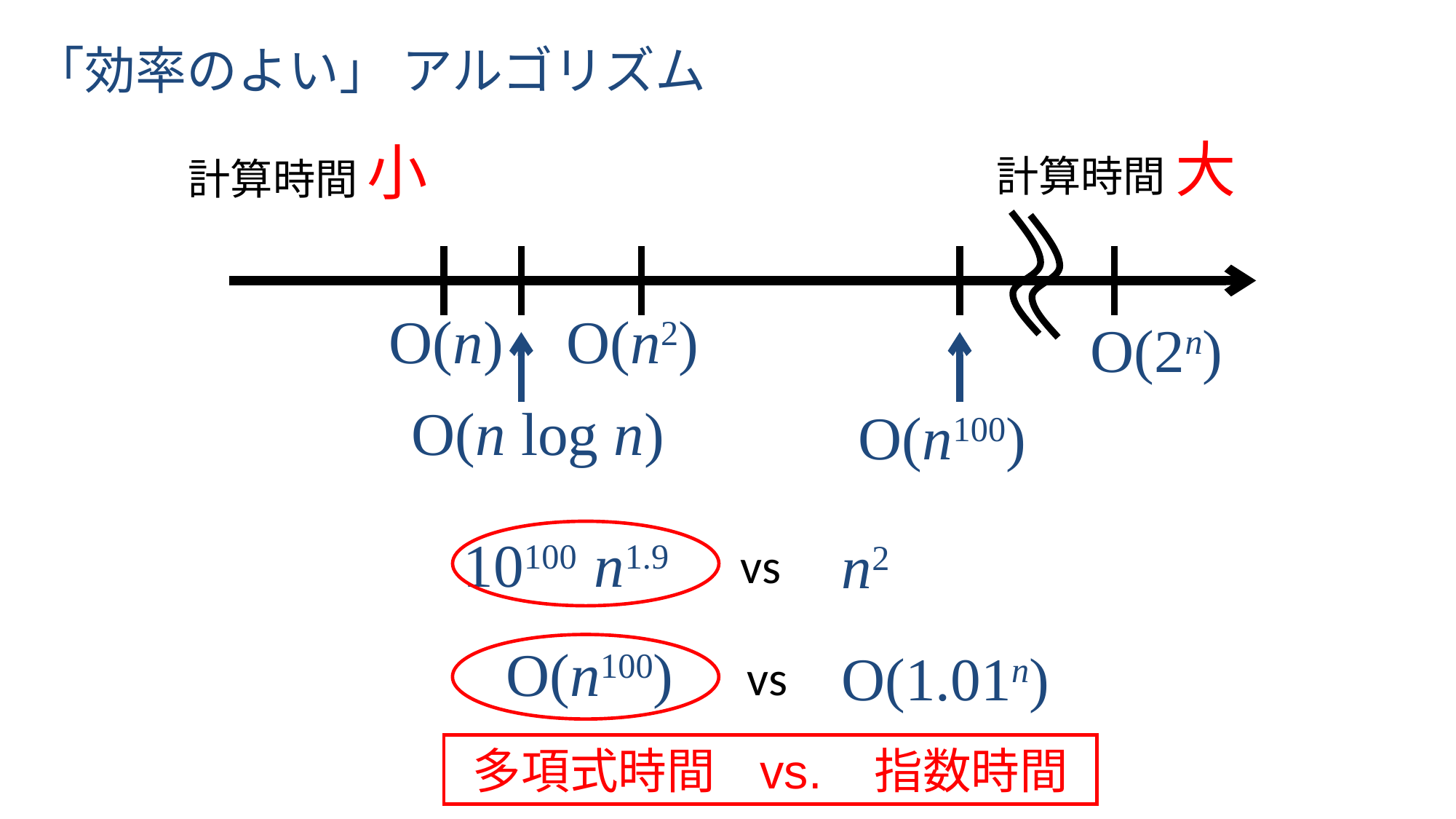

「効率のよい」 アルゴリズム
計算時間 大
計算時間 小

O(n)
O(n2)
O(2n)
O(n log n)
O(n100)
10100  n1.9

n2
vs
O(n100)
O(1.01n)

vs
多項式時間   vs.   指数時間